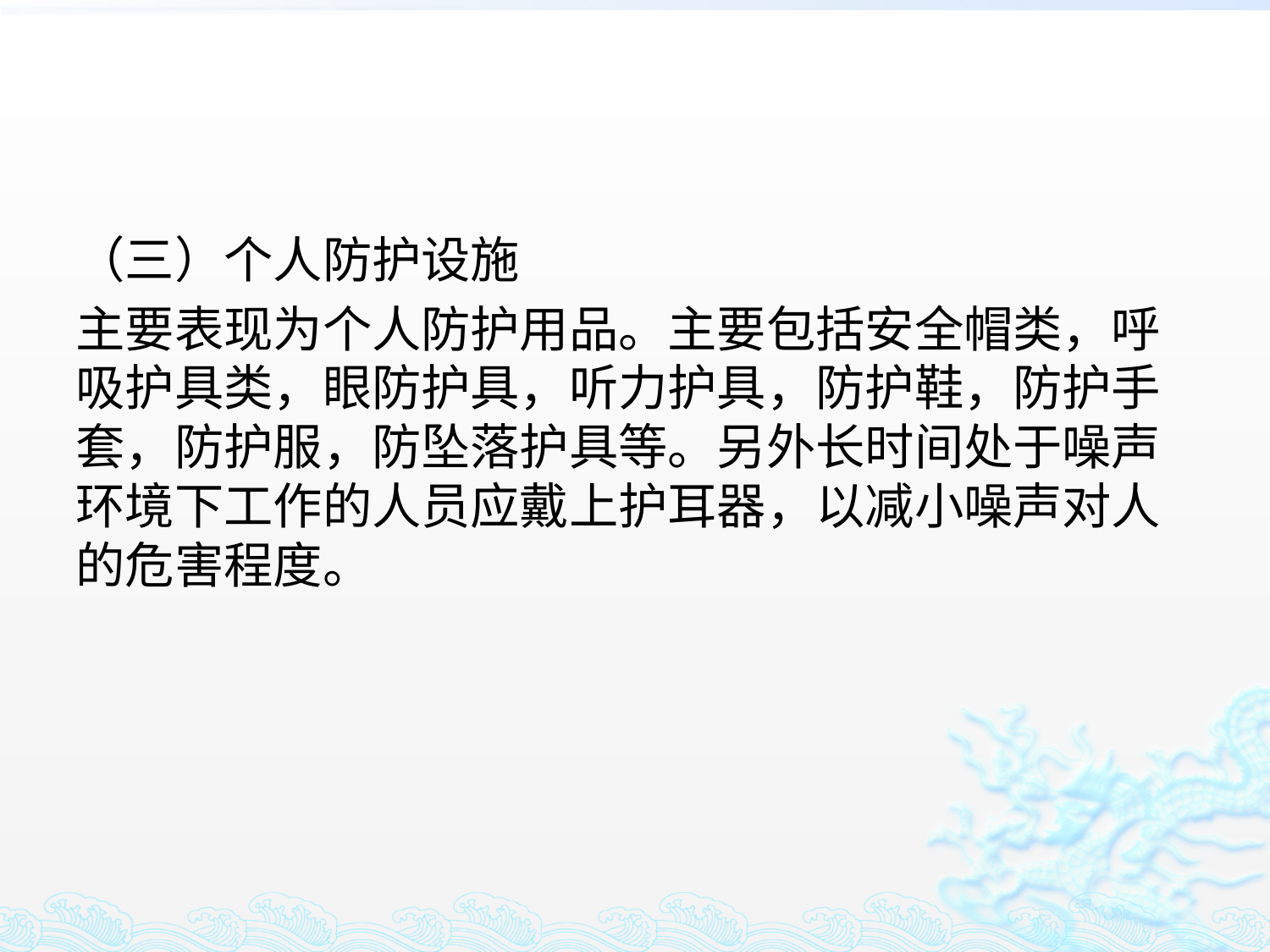

#
（三）个人防护设施
主要表现为个人防护用品。主要包括安全帽类，呼吸护具类，眼防护具，听力护具，防护鞋，防护手套，防护服，防坠落护具等。另外长时间处于噪声环境下工作的人员应戴上护耳器，以减小噪声对人的危害程度。